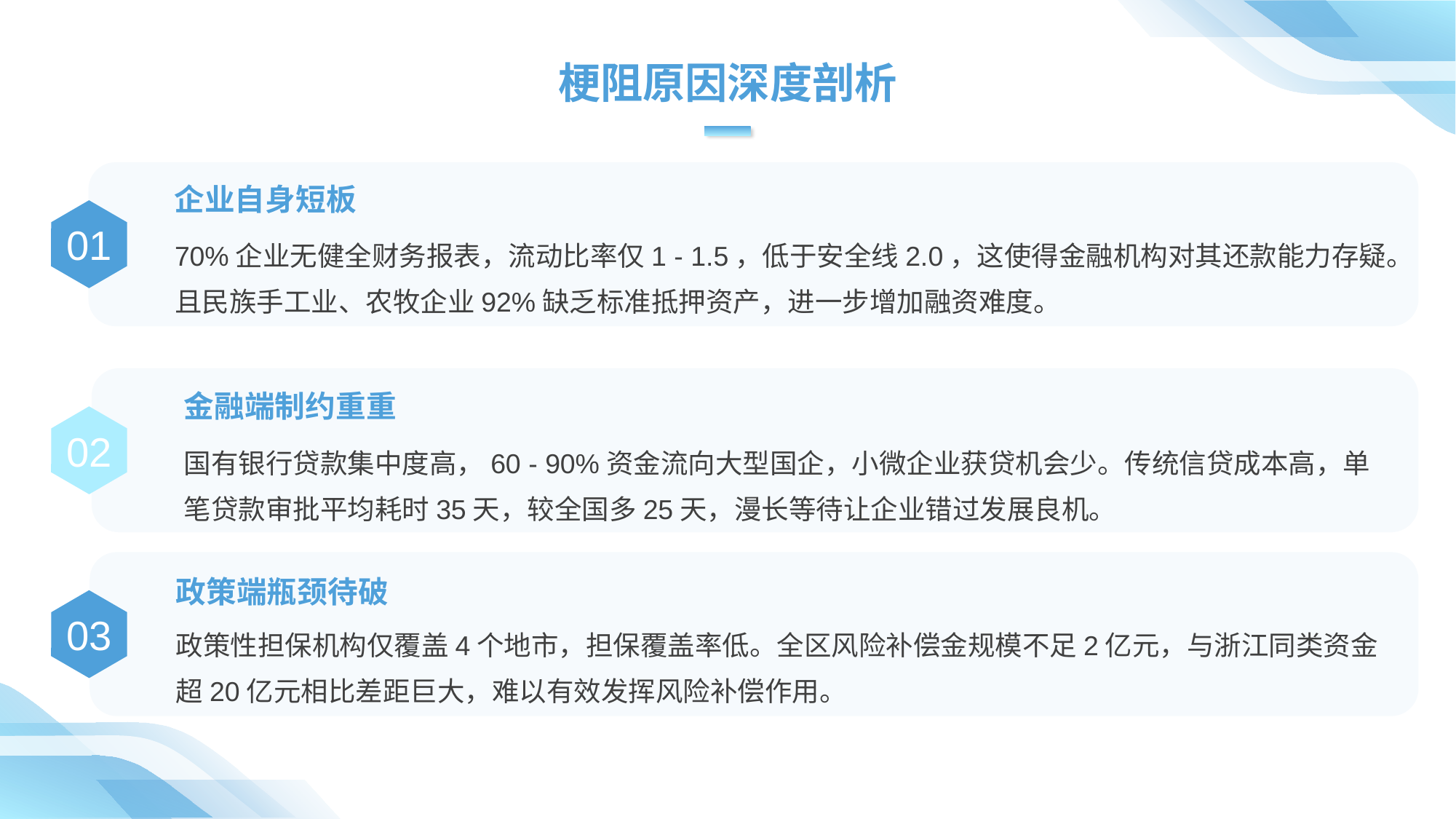

梗阻原因深度剖析

企业自身短板

01
70%企业无健全财务报表，流动比率仅1 - 1.5，低于安全线2.0，这使得金融机构对其还款能力存疑。且民族手工业、农牧企业92%缺乏标准抵押资产，进一步增加融资难度。

金融端制约重重

02
国有银行贷款集中度高，60 - 90%资金流向大型国企，小微企业获贷机会少。传统信贷成本高，单笔贷款审批平均耗时35天，较全国多25天，漫长等待让企业错过发展良机。

政策端瓶颈待破

03
政策性担保机构仅覆盖4个地市，担保覆盖率低。全区风险补偿金规模不足2亿元，与浙江同类资金超20亿元相比差距巨大，难以有效发挥风险补偿作用。